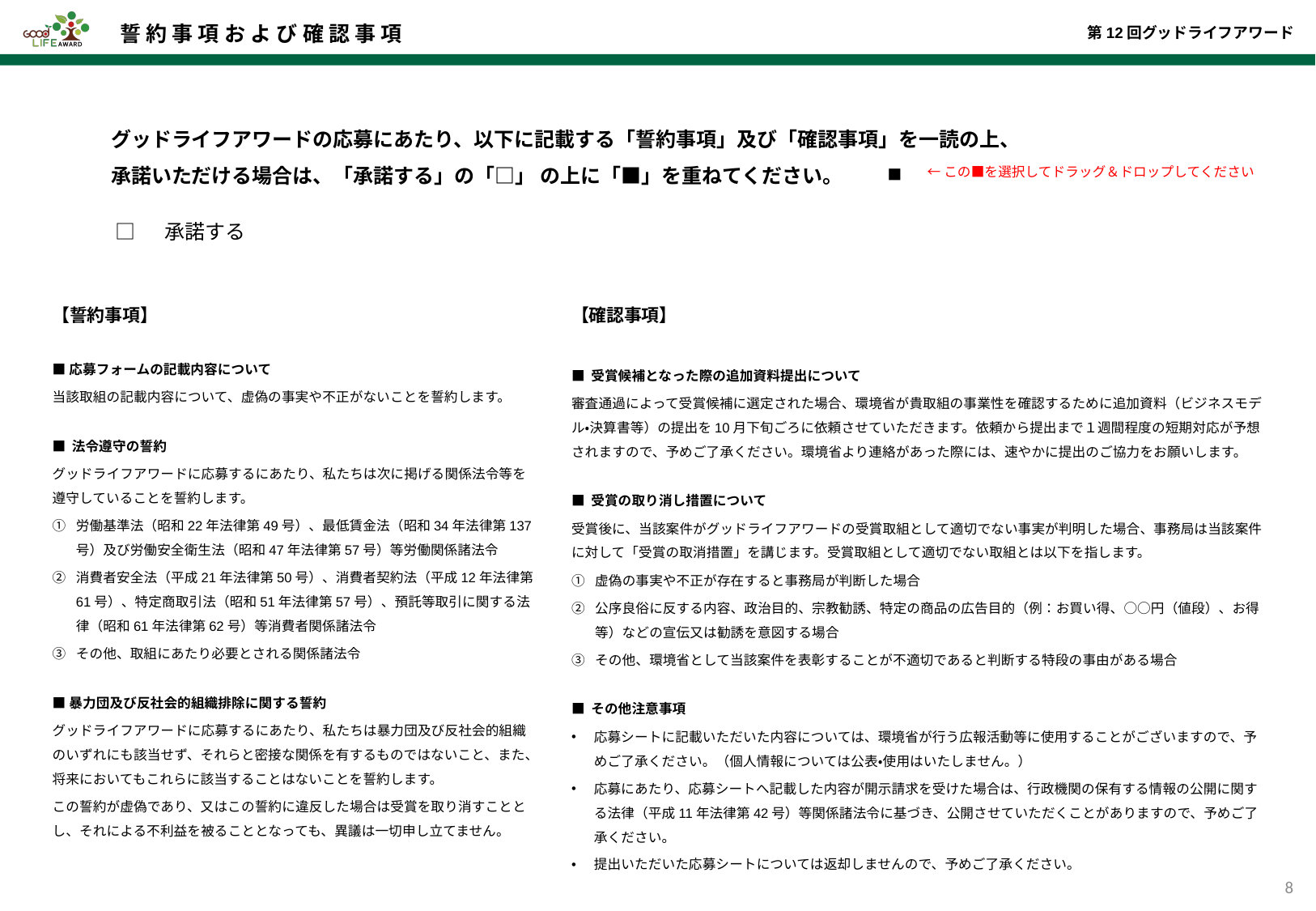

グッドライフアワードの応募にあたり、以下に記載する「誓約事項」及び「確認事項」を一読の上、
承諾いただける場合は、「承諾する」の「□」 の上に「■」を重ねてください。
■
←この■を選択してドラッグ＆ドロップしてください
 □ 　承諾する
【誓約事項】

■応募フォームの記載内容について
当該取組の記載内容について、虚偽の事実や不正がないことを誓約します。

■ 法令遵守の誓約
グッドライフアワードに応募するにあたり、私たちは次に掲げる関係法令等を遵守していることを誓約します。
労働基準法（昭和22年法律第49号）、最低賃金法（昭和34年法律第137号）及び労働安全衛生法（昭和47年法律第57号）等労働関係諸法令
消費者安全法（平成21年法律第50号）、消費者契約法（平成12年法律第61号）、特定商取引法（昭和51年法律第57号）、預託等取引に関する法律（昭和61年法律第62号）等消費者関係諸法令
その他、取組にあたり必要とされる関係諸法令

■暴力団及び反社会的組織排除に関する誓約
グッドライフアワードに応募するにあたり、私たちは暴力団及び反社会的組織のいずれにも該当せず、それらと密接な関係を有するものではないこと、また、将来においてもこれらに該当することはないことを誓約します。
この誓約が虚偽であり、又はこの誓約に違反した場合は受賞を取り消すこととし、それによる不利益を被ることとなっても、異議は一切申し立てません。

【確認事項】

■ 受賞候補となった際の追加資料提出について
審査通過によって受賞候補に選定された場合、環境省が貴取組の事業性を確認するために追加資料（ビジネスモデル・決算書等）の提出を10月下旬ごろに依頼させていただきます。依頼から提出まで１週間程度の短期対応が予想されますので、予めご了承ください。環境省より連絡があった際には、速やかに提出のご協力をお願いします。

■ 受賞の取り消し措置について
受賞後に、当該案件がグッドライフアワードの受賞取組として適切でない事実が判明した場合、事務局は当該案件に対して「受賞の取消措置」を講じます。受賞取組として適切でない取組とは以下を指します。
虚偽の事実や不正が存在すると事務局が判断した場合
公序良俗に反する内容、政治目的、宗教勧誘、特定の商品の広告目的（例：お買い得、○○円（値段）、お得等）などの宣伝又は勧誘を意図する場合
その他、環境省として当該案件を表彰することが不適切であると判断する特段の事由がある場合

■ その他注意事項
応募シートに記載いただいた内容については、環境省が行う広報活動等に使用することがございますので、予めご了承ください。（個人情報については公表・使用はいたしません。）
応募にあたり、応募シートへ記載した内容が開示請求を受けた場合は、行政機関の保有する情報の公開に関する法律（平成11年法律第42号）等関係諸法令に基づき、公開させていただくことがありますので、予めご了承ください。
提出いただいた応募シートについては返却しませんので、予めご了承ください。